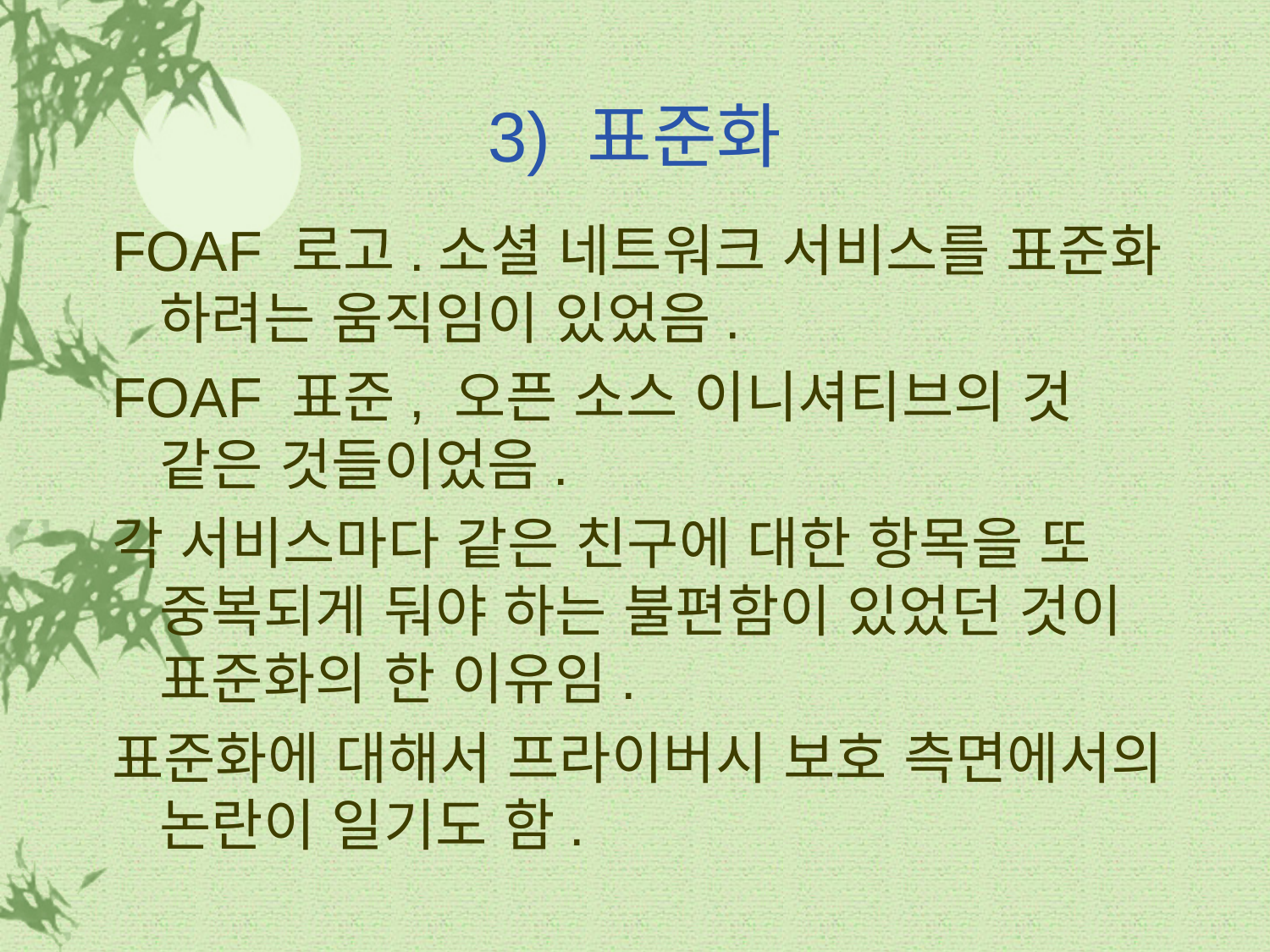

# 3) 표준화
FOAF 로고.소셜 네트워크 서비스를 표준화 하려는 움직임이 있었음.
FOAF 표준, 오픈 소스 이니셔티브의 것 같은 것들이었음.
각 서비스마다 같은 친구에 대한 항목을 또 중복되게 둬야 하는 불편함이 있었던 것이 표준화의 한 이유임.
표준화에 대해서 프라이버시 보호 측면에서의 논란이 일기도 함.